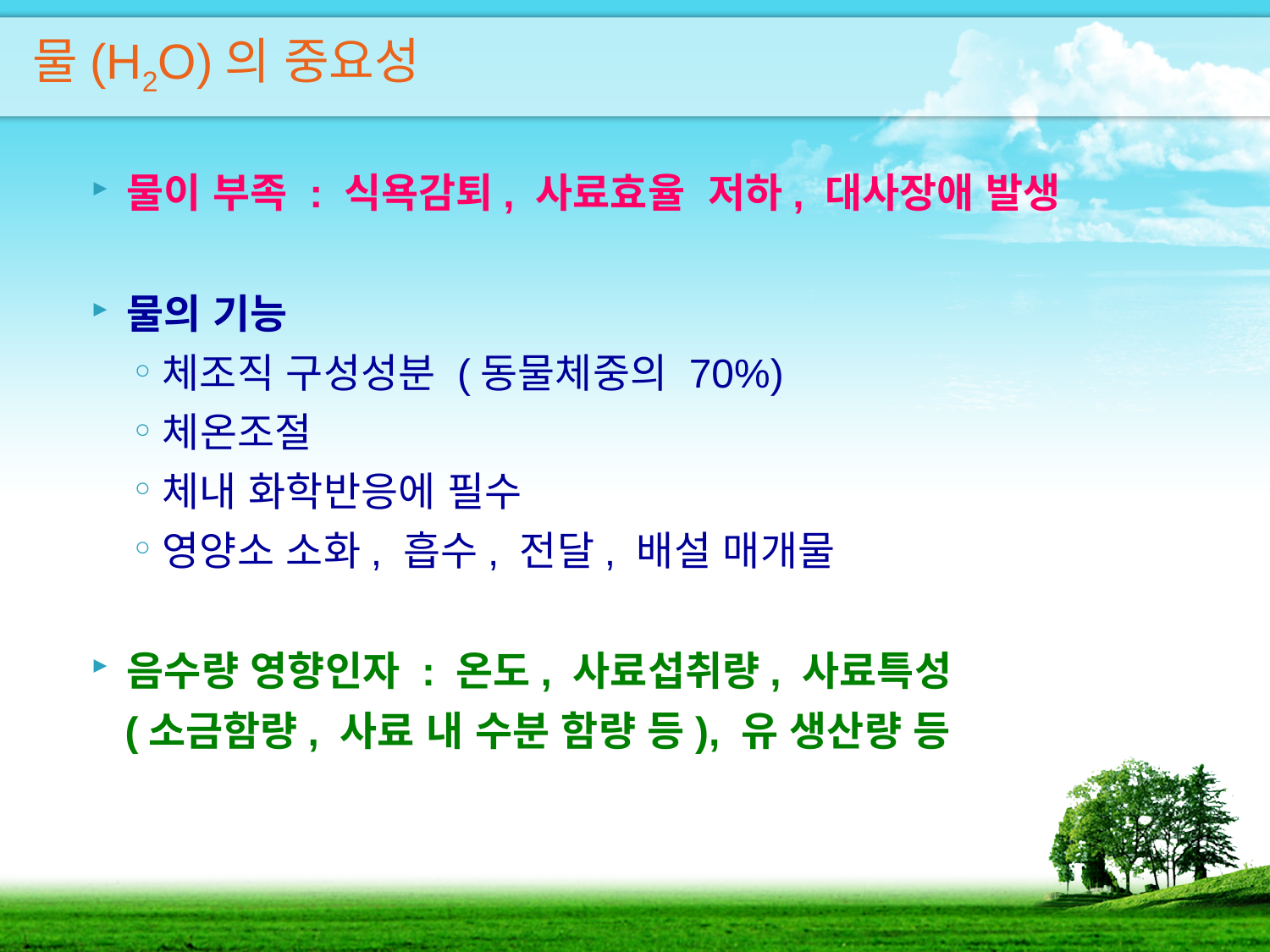

물(H2O)의 중요성
물이 부족 : 식욕감퇴, 사료효율  저하, 대사장애 발생

물의 기능
체조직 구성성분 (동물체중의 70%)
체온조절
체내 화학반응에 필수
영양소 소화, 흡수, 전달, 배설 매개물

음수량 영향인자 : 온도, 사료섭취량, 사료특성
   (소금함량, 사료 내 수분 함량 등), 유 생산량 등